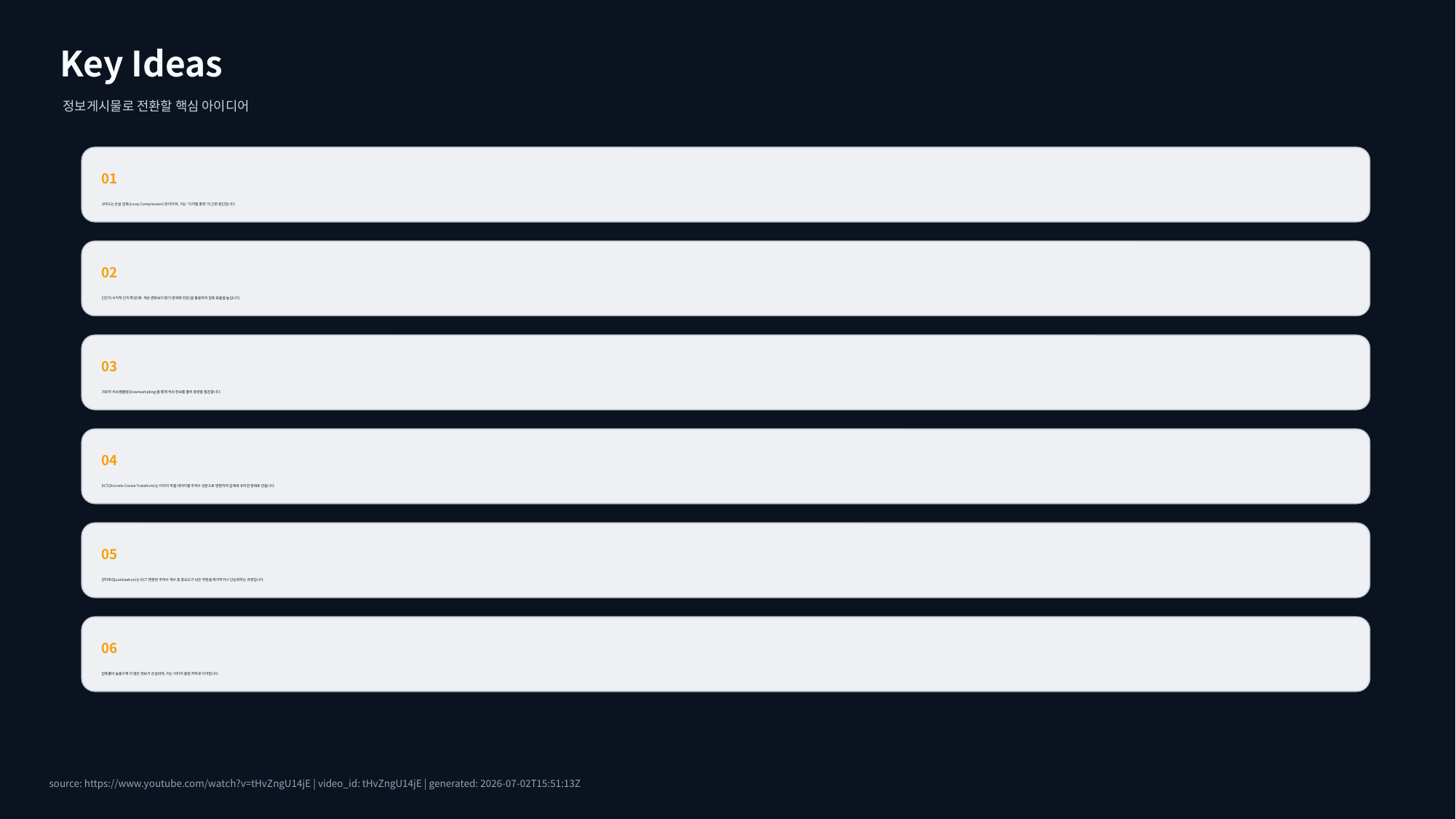

Key Ideas
정보게시물로 전환할 핵심 아이디어

01
JPEG는 손실 압축(Lossy Compression) 방식이며, 이는 '디지털 풍화'의 근본 원인입니다.

02
인간의 시각적 인지 특성(예: 색상 변화보다 밝기 변화에 민감)을 활용하여 압축 효율을 높입니다.

03
크로마 서브샘플링(Downsampling)을 통해 색상 정보를 줄여 용량을 절감합니다.

04
DCT(Discrete Cosine Transform)는 이미지 픽셀 데이터를 주파수 성분으로 변환하여 압축에 유리한 형태로 만듭니다.

05
양자화(Quantization)는 DCT 변환된 주파수 계수 중 중요도가 낮은 부분을 제거하거나 단순화하는 과정입니다.

06
압축률이 높을수록 더 많은 정보가 손실되며, 이는 이미지 품질 저하로 이어집니다.
source: https://www.youtube.com/watch?v=tHvZngU14jE | video_id: tHvZngU14jE | generated: 2026-07-02T15:51:13Z